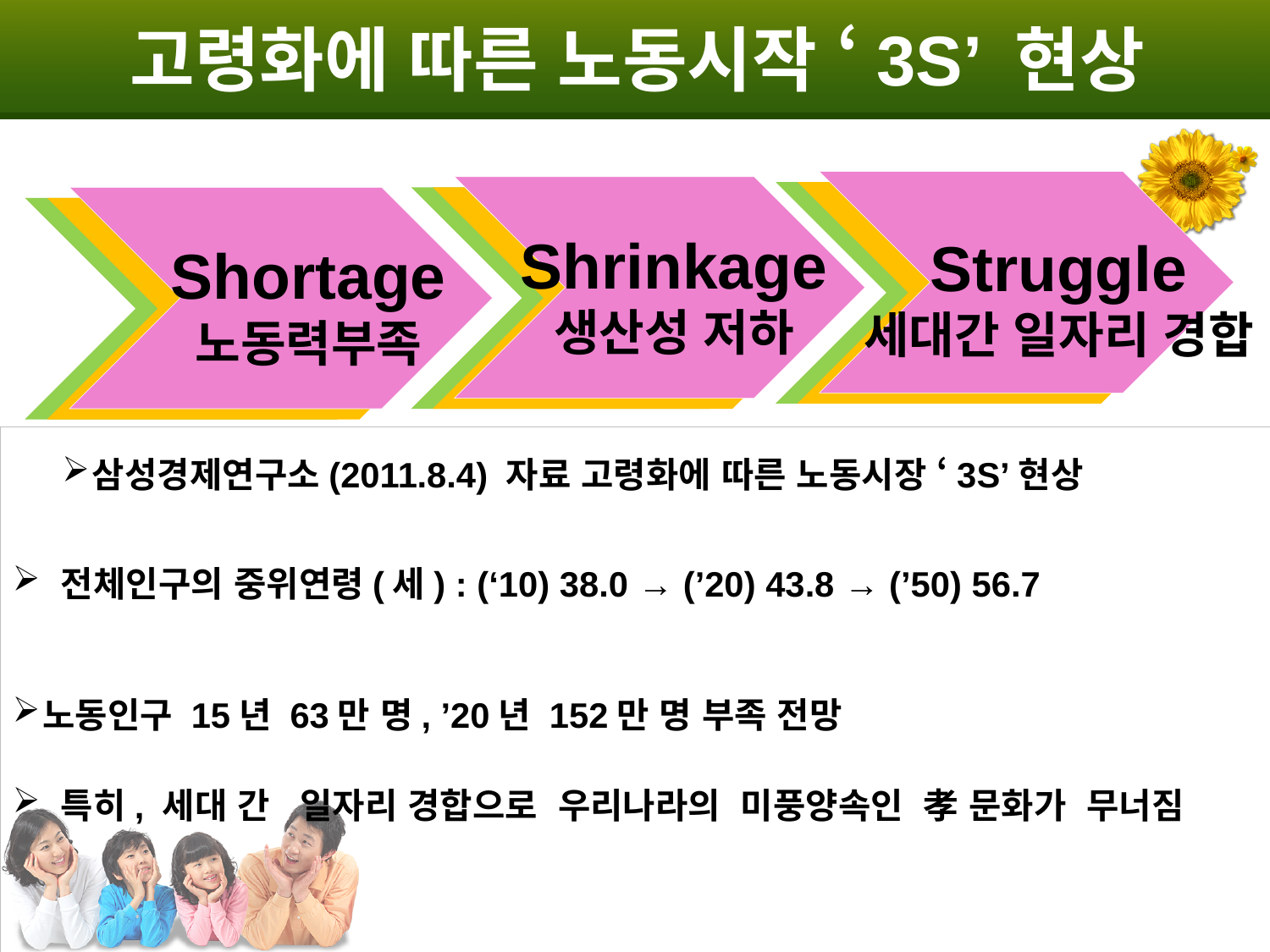

고령화에 따른 노동시작 ‘3S’ 현상

Struggle
세대간 일자리 경합

Shrinkage
생산성 저하

Shortage
노동력부족
노동인구 15년 63만 명, ’20년 152만 명 부족 전망
삼성경제연구소(2011.8.4) 자료 고령화에 따른 노동시장 ‘3S’현상

 전체인구의 중위연령(세) : (‘10) 38.0 → (’20) 43.8 → (’50) 56.7

 특히, 세대 간   일자리 경합으로  우리나라의  미풍양속인  孝 문화가  무너짐